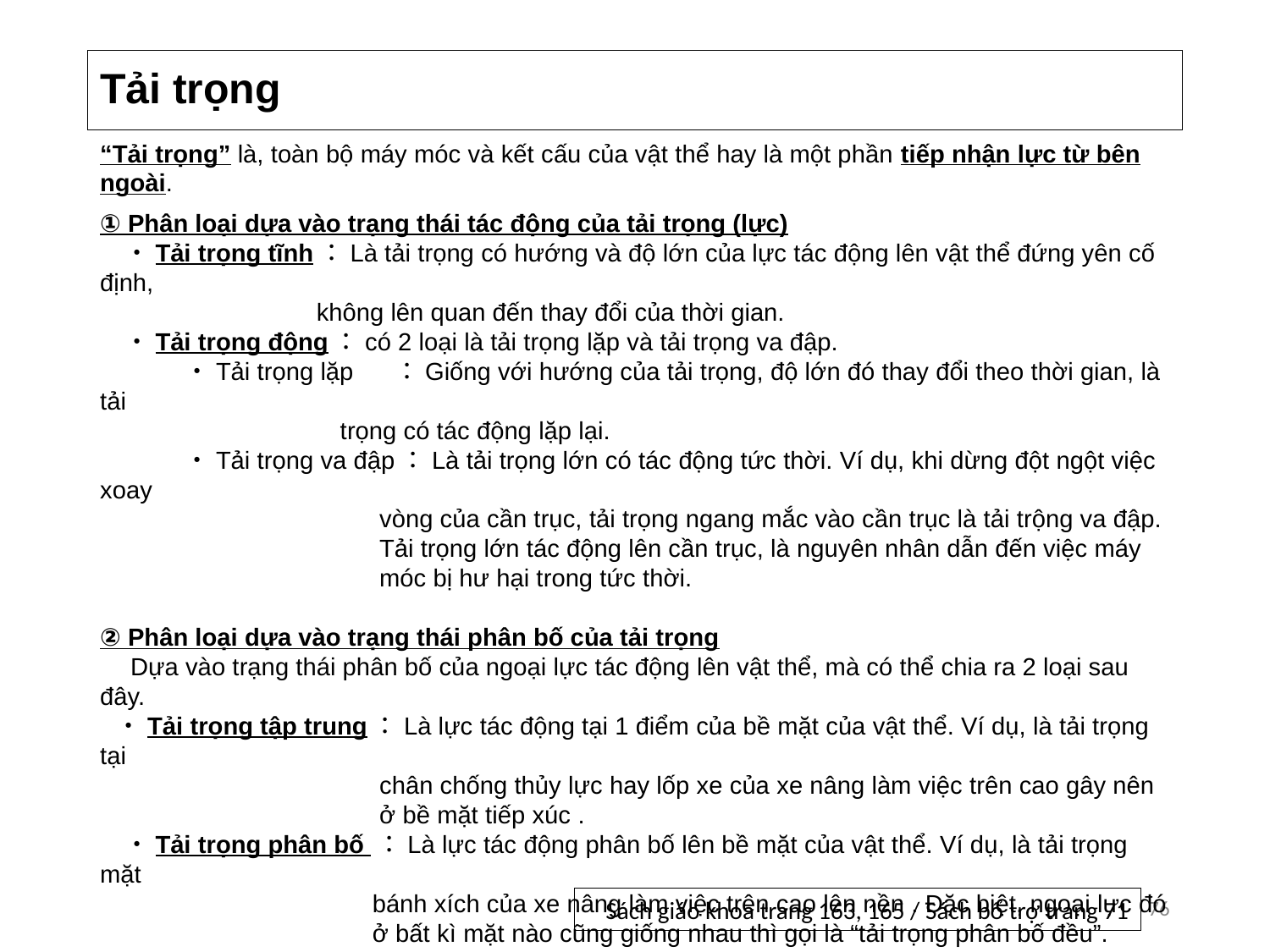

# Tải trọng
“Tải trọng” là, toàn bộ máy móc và kết cấu của vật thể hay là một phần tiếp nhận lực từ bên ngoài.
① Phân loại dựa vào trạng thái tác động của tải trọng (lực)
　・Tải trọng tĩnh：Là tải trọng có hướng và độ lớn của lực tác động lên vật thể đứng yên cố định,
                               không lên quan đến thay đổi của thời gian.
　・Tải trọng động：có 2 loại là tải trọng lặp và tải trọng va đập.
　　  　・Tải trọng lặp     ：Giống với hướng của tải trọng, độ lớn đó thay đổi theo thời gian, là tải
                                     　trọng có tác động lặp lại.
　　  　・Tải trọng va đập：Là tải trọng lớn có tác động tức thời. Ví dụ, khi dừng đột ngột việc xoay
                                        vòng của cần trục, tải trọng ngang mắc vào cần trục là tải trộng va đập.
                                        Tải trọng lớn tác động lên cần trục, là nguyên nhân dẫn đến việc máy
                                        móc bị hư hại trong tức thời.

② Phân loại dựa vào trạng thái phân bố của tải trọng
　Dựa vào trạng thái phân bố của ngoại lực tác động lên vật thể, mà có thể chia ra 2 loại sau đây.
  ・Tải trọng tập trung：Là lực tác động tại 1 điểm của bề mặt của vật thể. Ví dụ, là tải trọng tại
                                        chân chống thủy lực hay lốp xe của xe nâng làm việc trên cao gây nên
                                        ở bề mặt tiếp xúc .
　・Tải trọng phân bố ：Là lực tác động phân bố lên bề mặt của vật thể. Ví dụ, là tải trọng mặt
                                       bánh xích của xe nâng làm việc trên cao lên nền . Đặc biệt, ngoại lực đó
                                       ở bất kì mặt nào cũng giống nhau thì gọi là “tải trọng phân bố đều”.

76
Sách giáo khoa trang 163, 165 / Sách bổ trợ trang 71